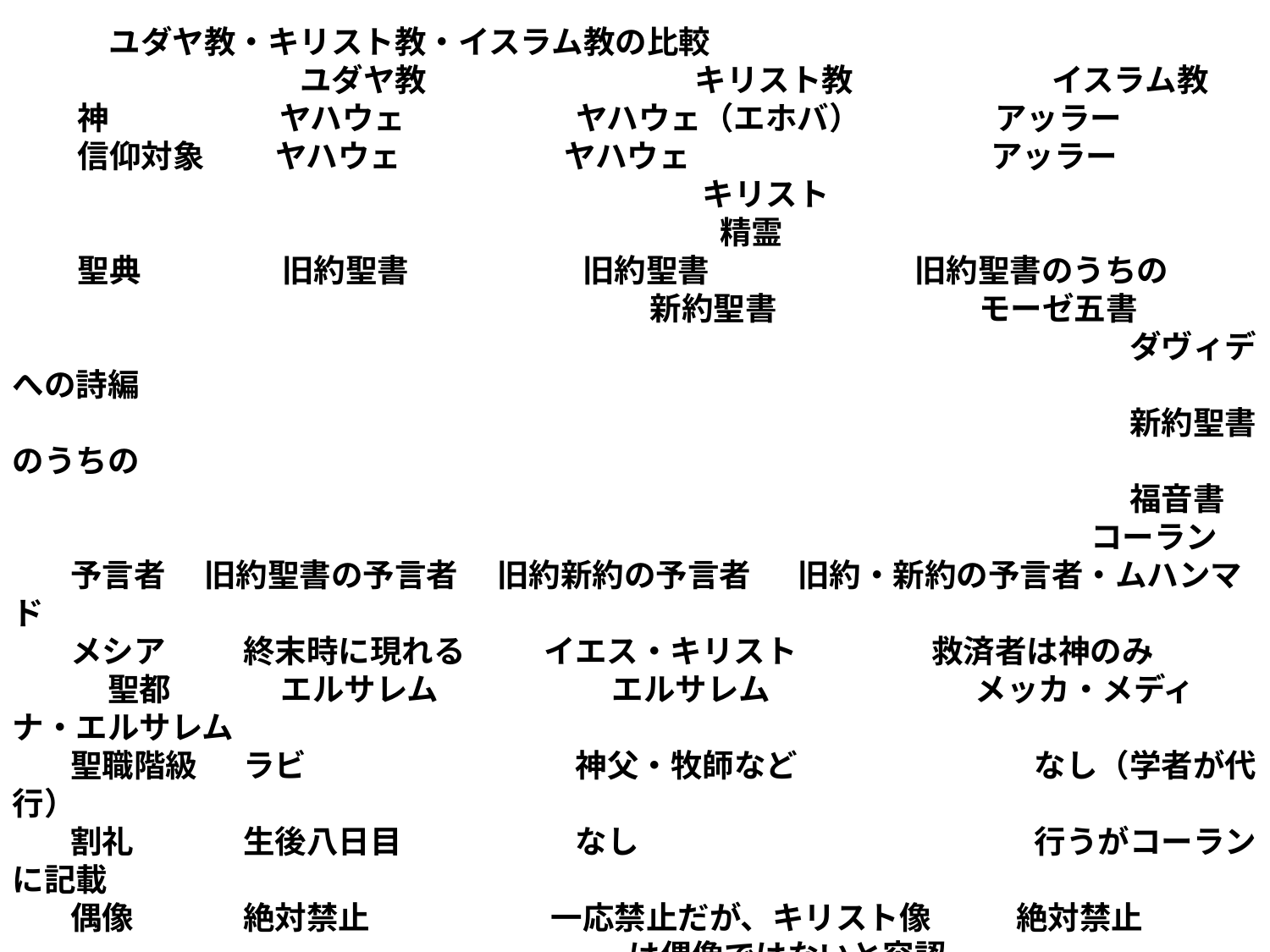

ユダヤ教・キリスト教・イスラム教の比較
        　　　　　　　ユダヤ教  　　　　　　　　キリスト教 　　　　　　イスラム教
        神  　　　　    ヤハウェ  　　　    　ヤハウェ（エホバ） 　　　　アッラー
        信仰対象 　　ヤハウェ  　　　　   ヤハウェ  　　　　　　　　　アッラー
         　　　　　　　　　　　　　　　　　　　  キリスト
         　　　　　　　　　　　　　　　　　　　　精霊
        聖典  　　　　旧約聖書  　　　　　旧約聖書  　　　　　　旧約聖書のうちの
         　　　　　　　　　　　　　　　　        新約聖書     　　　　　 モーゼ五書
        　　　　　　　　　　　　　　　　　　　　　　　　　　　　　　　　     ダヴィデへの詩編
         　　　　　　　　　　　　　　　　　　　　　　　　　　　　　　　　    新約聖書のうちの
         　　　　　　　　　　　　　　　　　　　　　　　　　　　　　　　　    福音書
         　　　　　　　　　　　　　　　　　　　　　　　　　　　　　　　   コーラン
       予言者 　旧約聖書の予言者 　旧約新約の予言者  　旧約・新約の予言者・ムハンマド
       メシア  　　終末時に現れる  　　イエス・キリスト 　　　　救済者は神のみ
　　　聖都 　　　 エルサレム 　　　　　 エルサレム 　　　　　　 メッカ・メディナ・エルサレム
       聖職階級  　ラビ  　　　　　　　　神父・牧師など  　　　　　　　なし（学者が代行）
       割礼  　　　生後八日目  　　　　　なし 　　　　　　　　　　　　 行うがコーランに記載
       偶像 　　　 絶対禁止  　　　　　 一応禁止だが、キリスト像  　 　絶対禁止
         　　　　　　　　　　　　　　　　     は偶像ではないと容認
        断食  　　贖罪・懺悔のための   とくに行わない  　　　　　　　 聖法で法制化、義務
         　　　 　　断食あり
        安息日    　土曜日  　　　　　　　日曜日 　　　　　　　　　　　 金曜日